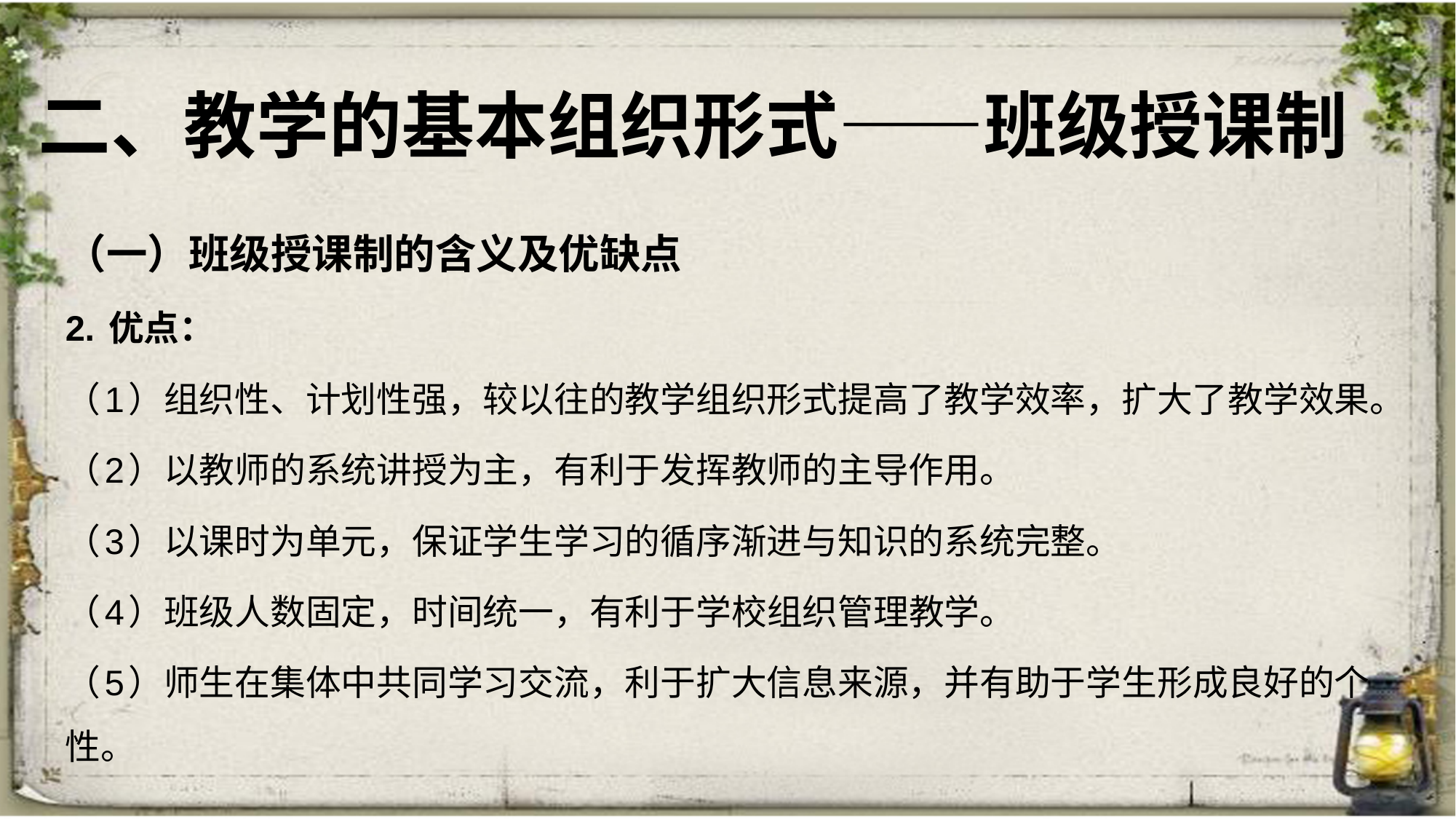

# 二、教学的基本组织形式——班级授课制
（一）班级授课制的含义及优缺点
2. 优点：
（1）组织性、计划性强，较以往的教学组织形式提高了教学效率，扩大了教学效果。
（2）以教师的系统讲授为主，有利于发挥教师的主导作用。
（3）以课时为单元，保证学生学习的循序渐进与知识的系统完整。
（4）班级人数固定，时间统一，有利于学校组织管理教学。
（5）师生在集体中共同学习交流，利于扩大信息来源，并有助于学生形成良好的个性。